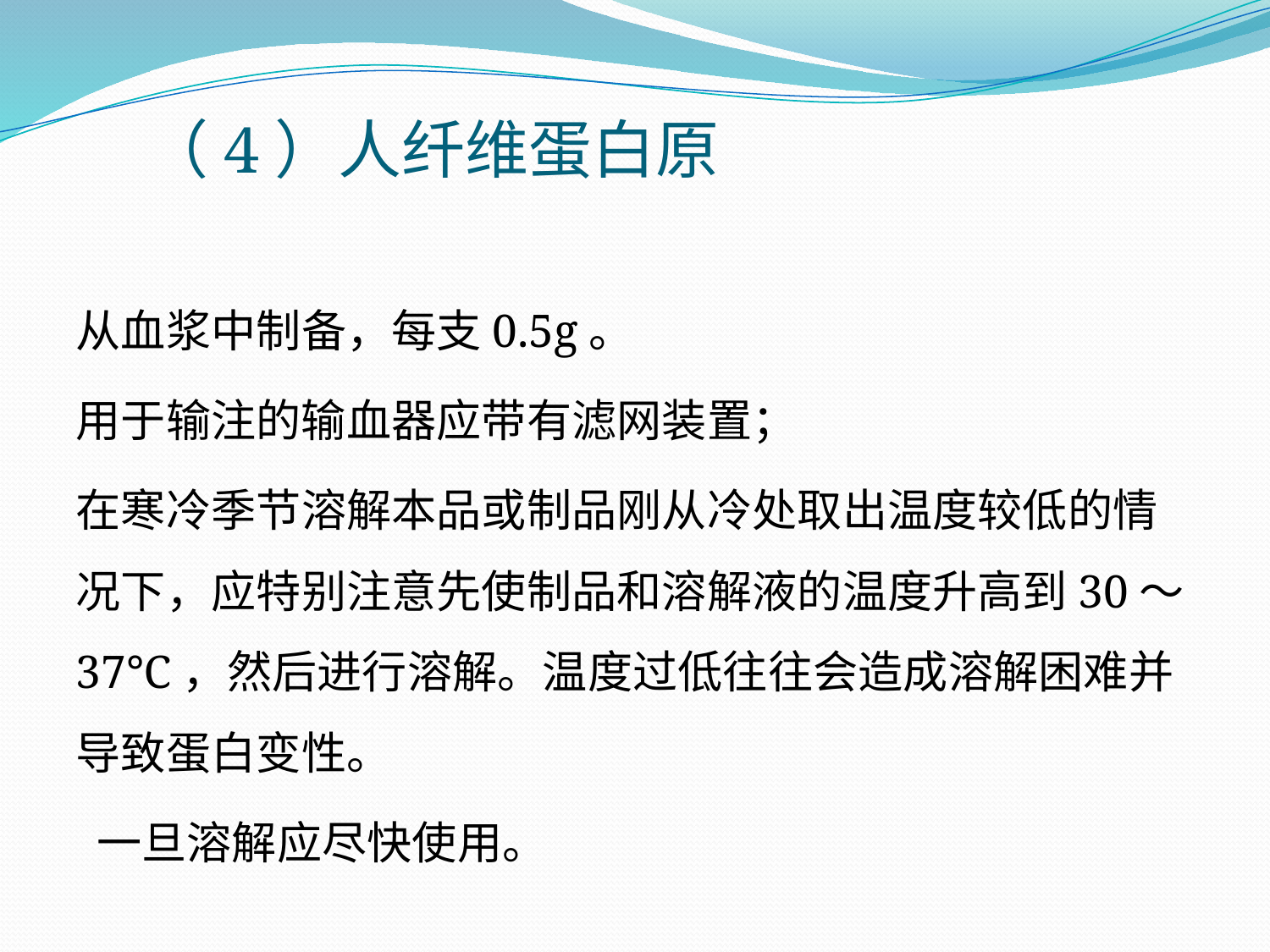

# （4）人纤维蛋白原
从血浆中制备，每支0.5g。
用于输注的输血器应带有滤网装置；
在寒冷季节溶解本品或制品刚从冷处取出温度较低的情况下，应特别注意先使制品和溶解液的温度升高到30～37℃，然后进行溶解。温度过低往往会造成溶解困难并导致蛋白变性。
 一旦溶解应尽快使用。